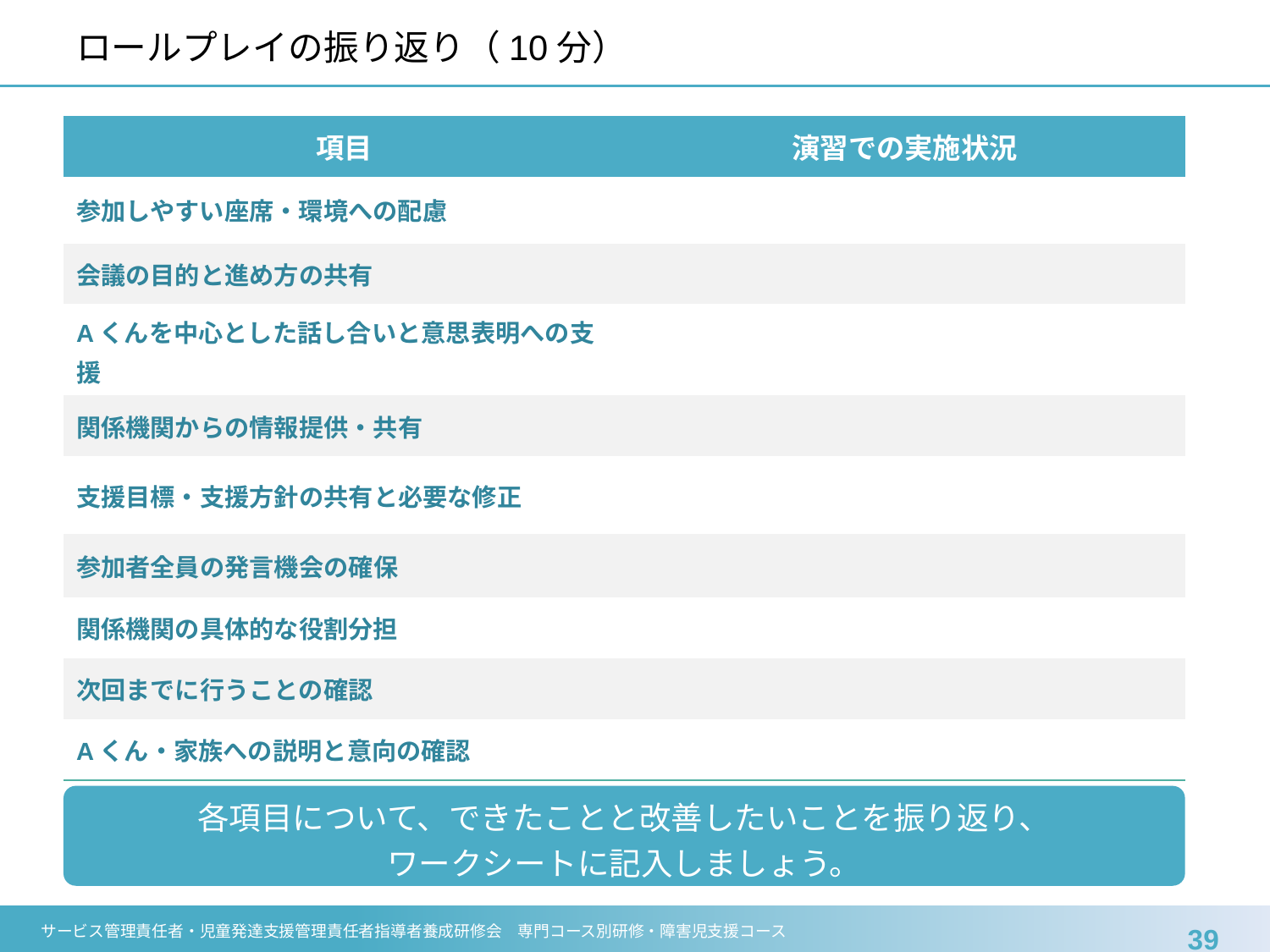

# ロールプレイの振り返り（10分）
| 項目 | 演習での実施状況 |
| --- | --- |
| 参加しやすい座席・環境への配慮 |  |
| 会議の目的と進め方の共有 |  |
| Aくんを中心とした話し合いと意思表明への支援 |  |
| 関係機関からの情報提供・共有 |  |
| 支援目標・支援方針の共有と必要な修正 |  |
| 参加者全員の発言機会の確保 |  |
| 関係機関の具体的な役割分担 |  |
| 次回までに行うことの確認 |  |
| Aくん・家族への説明と意向の確認 |  |
各項目について、できたことと改善したいことを振り返り、
ワークシートに記入しましょう。